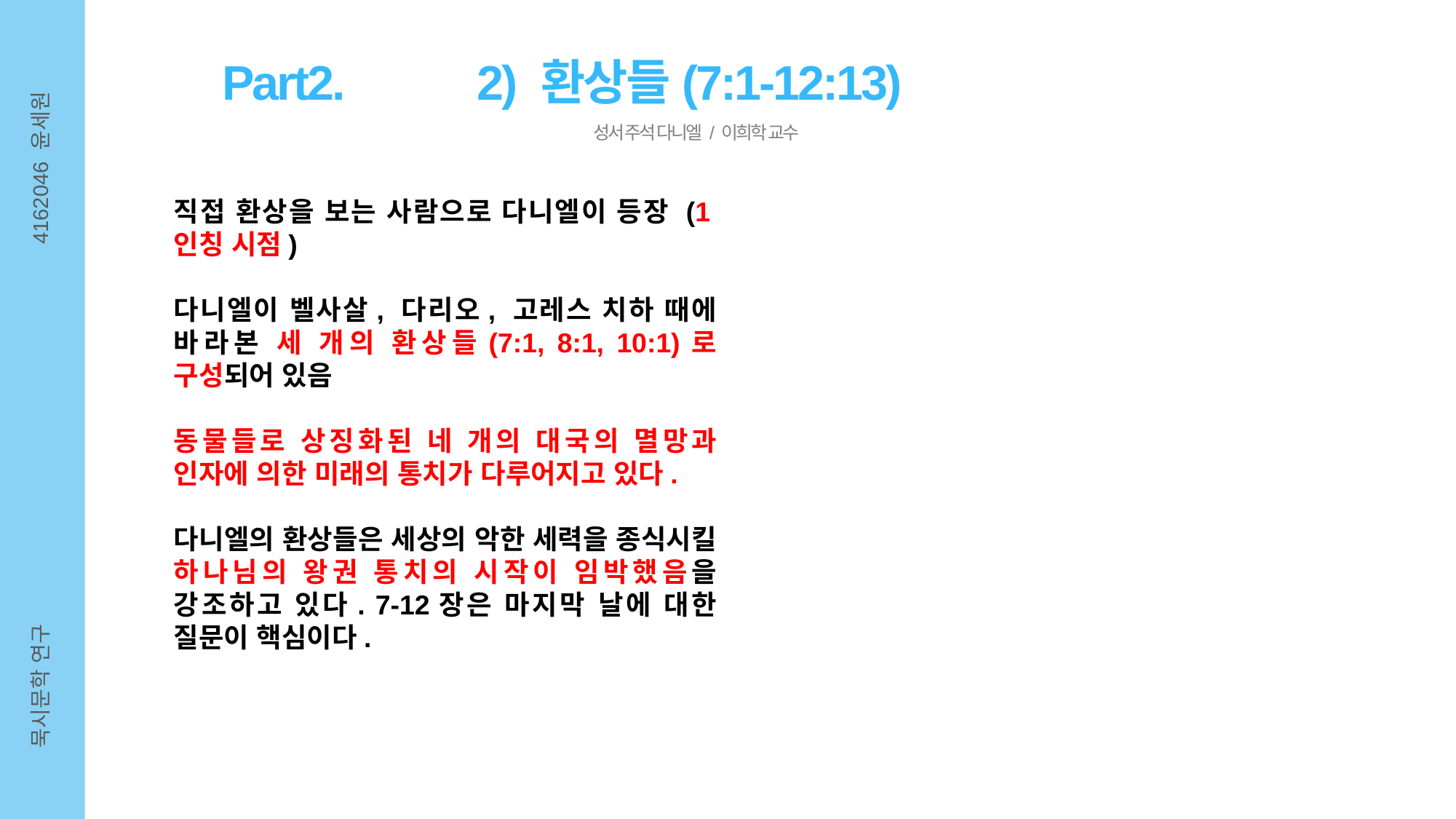

Part2.            2) 환상들(7:1-12:13)
성서 주석 다니엘 / 이희학 교수
4162046 윤세원
직접 환상을 보는 사람으로 다니엘이 등장 (1인칭 시점)

다니엘이 벨사살, 다리오, 고레스 치하 때에 바라본 세 개의 환상들(7:1, 8:1, 10:1)로 구성되어 있음

동물들로 상징화된 네 개의 대국의 멸망과 인자에 의한 미래의 통치가 다루어지고 있다.

다니엘의 환상들은 세상의 악한 세력을 종식시킬 하나님의 왕권 통치의 시작이 임박했음을 강조하고 있다. 7-12장은 마지막 날에 대한 질문이 핵심이다.
묵시문학 연구